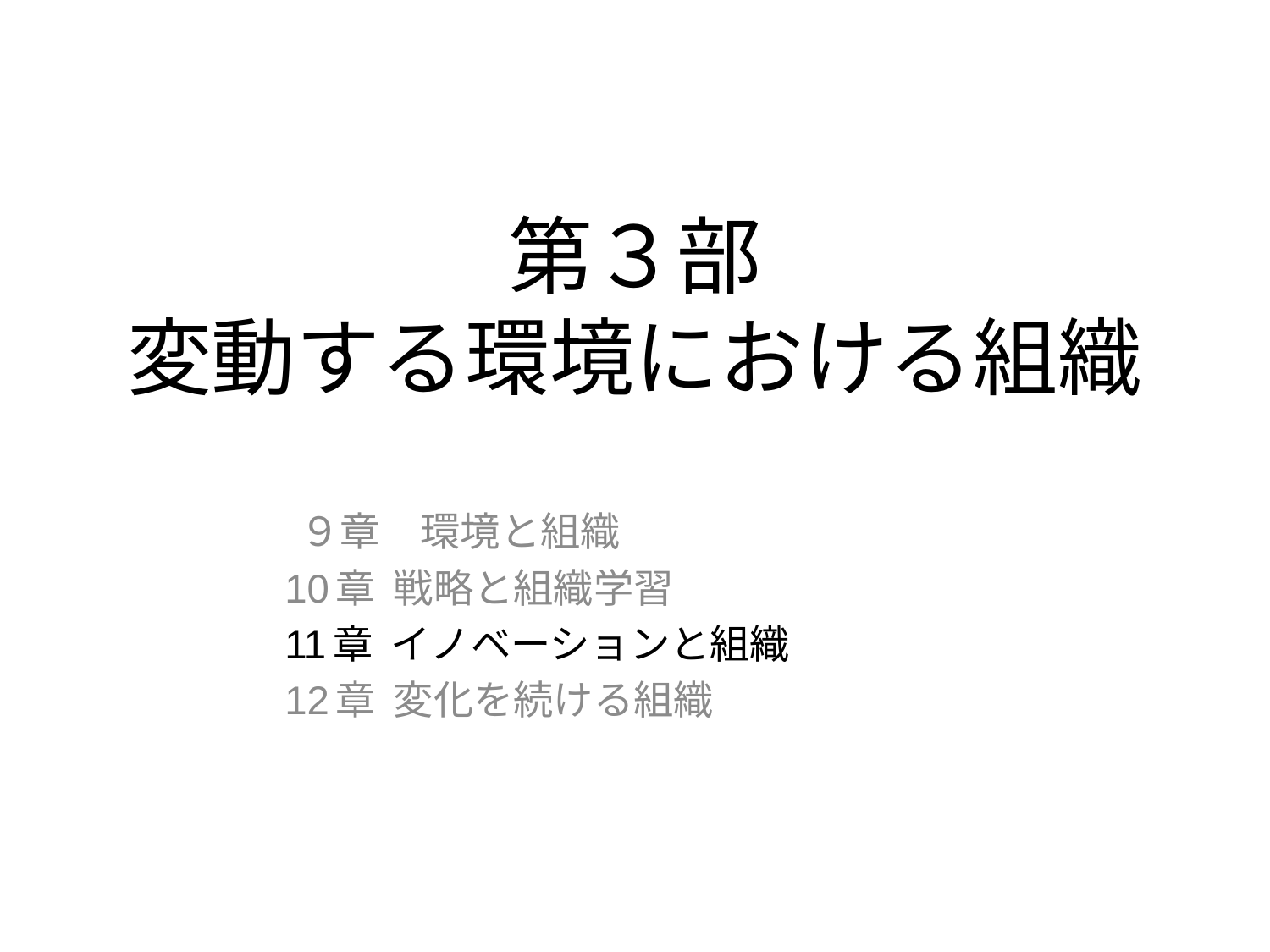

# 第３部 変動する環境における組織
 ９章　環境と組織
10章  戦略と組織学習
11章  イノベーションと組織
12章  変化を続ける組織